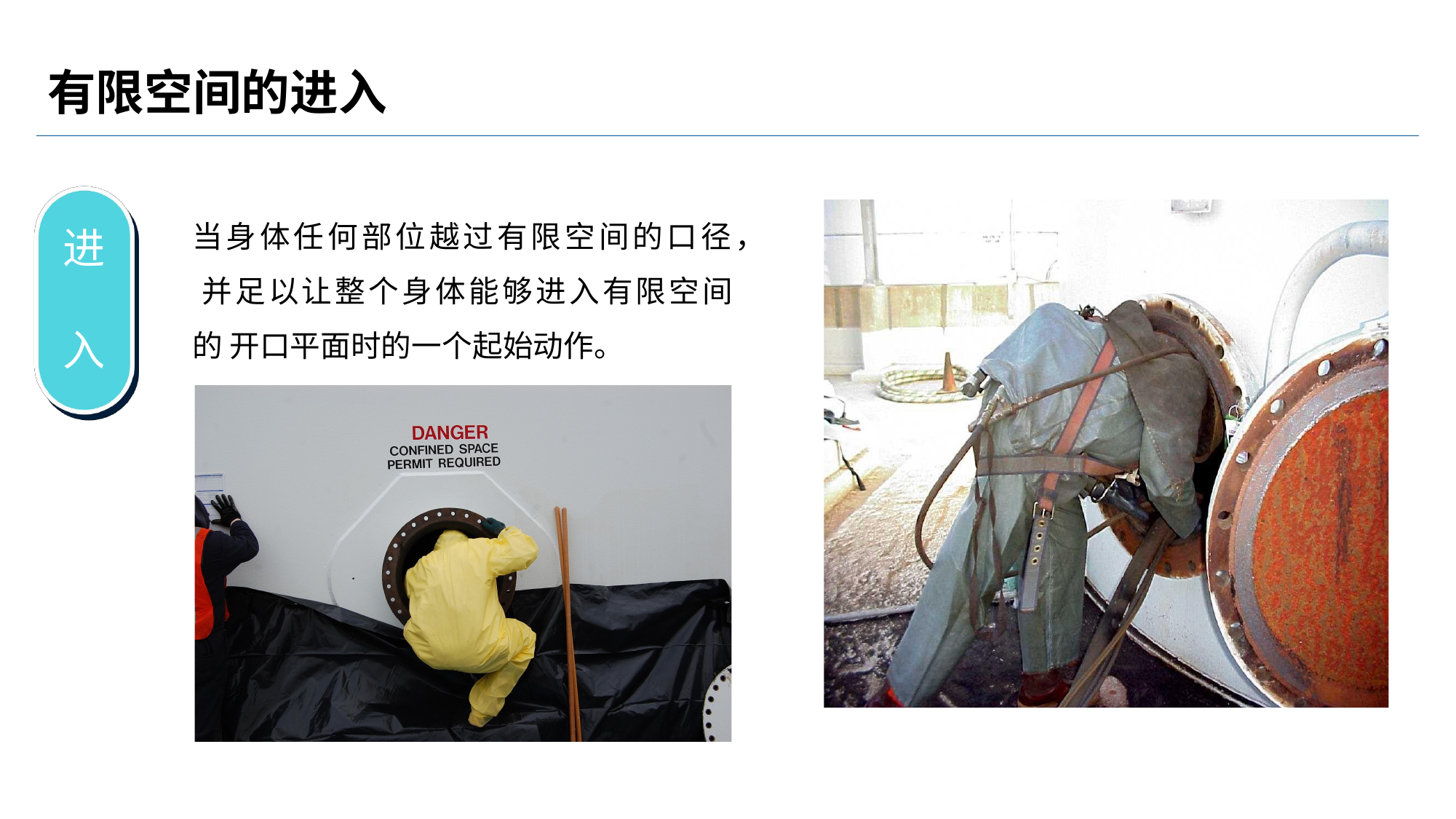

# 有限空间的进入

当身体任何部位越过有限空间的口径， 并足以让整个身体能够进入有限空间的 开口平面时的一个起始动作。

进
入

25